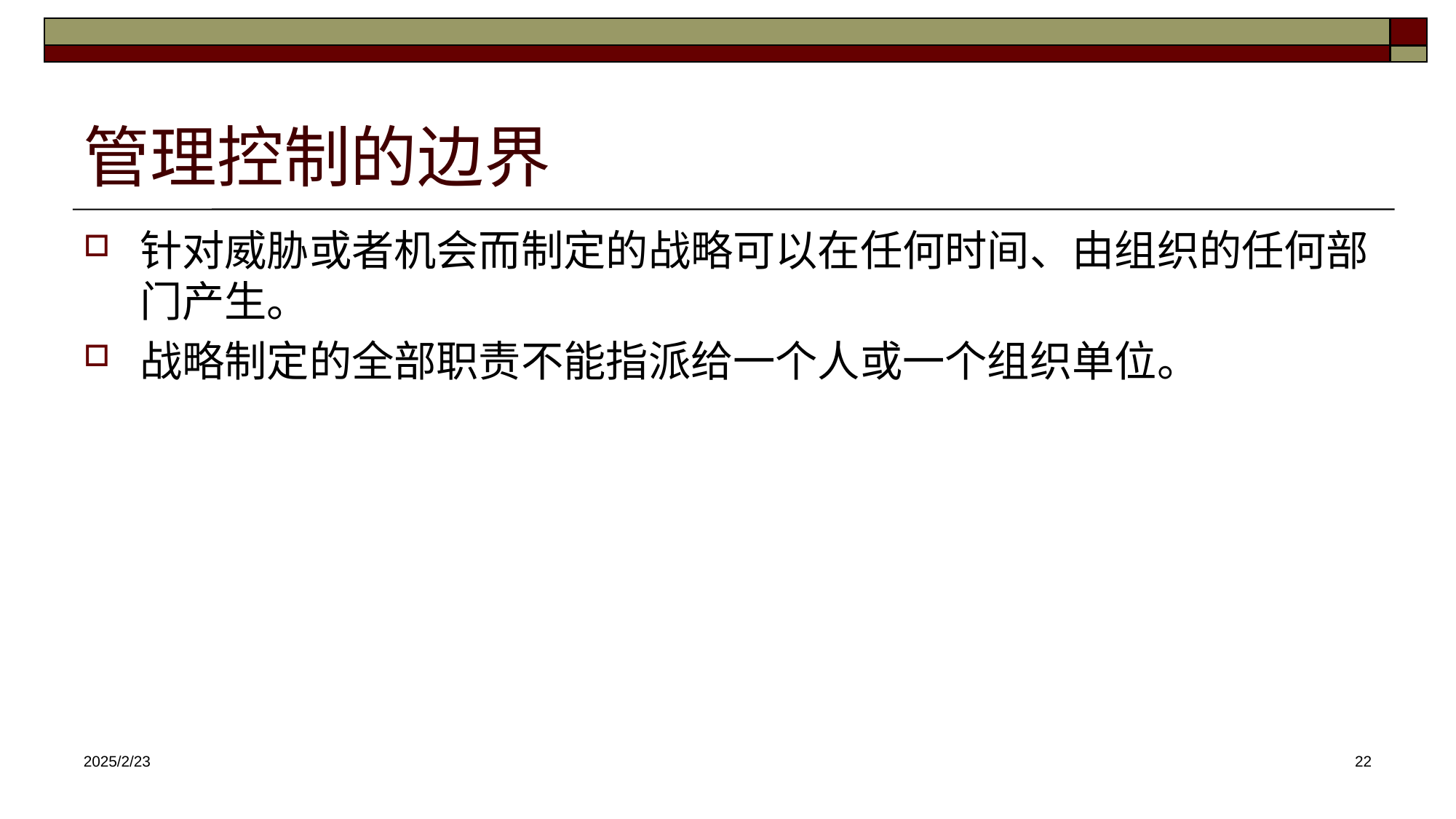

# 管理控制的边界
针对威胁或者机会而制定的战略可以在任何时间、由组织的任何部门产生。
战略制定的全部职责不能指派给一个人或一个组织单位。

2025/2/23
22